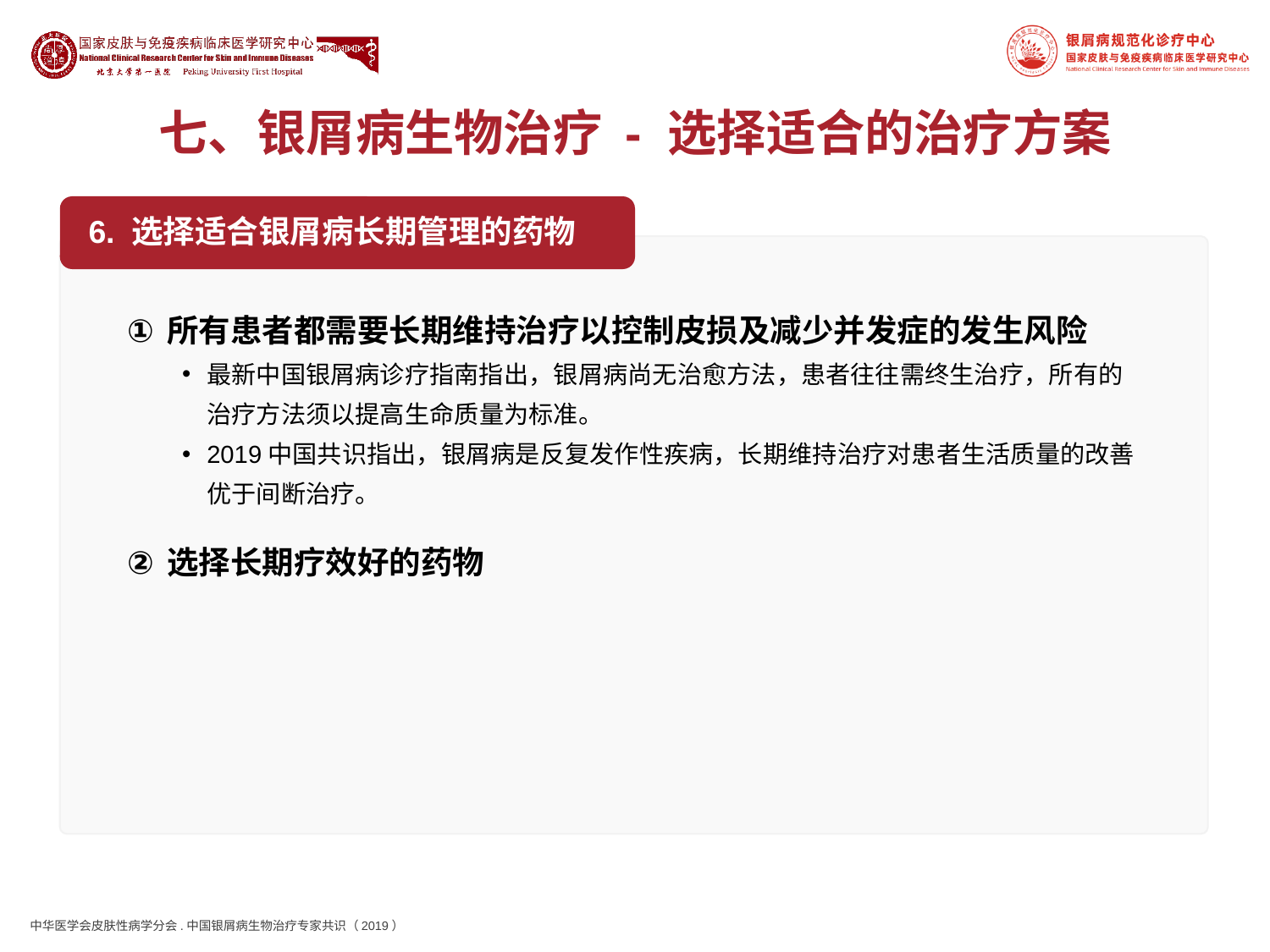

# 七、银屑病生物治疗 - 选择适合的治疗方案
6. 选择适合银屑病长期管理的药物

所有患者都需要长期维持治疗以控制皮损及减少并发症的发生风险
最新中国银屑病诊疗指南指出，银屑病尚无治愈方法，患者往往需终生治疗，所有的治疗方法须以提高生命质量为标准。
2019中国共识指出，银屑病是反复发作性疾病，长期维持治疗对患者生活质量的改善优于间断治疗。
选择长期疗效好的药物
中华医学会皮肤性病学分会.中国银屑病生物治疗专家共识（2019）